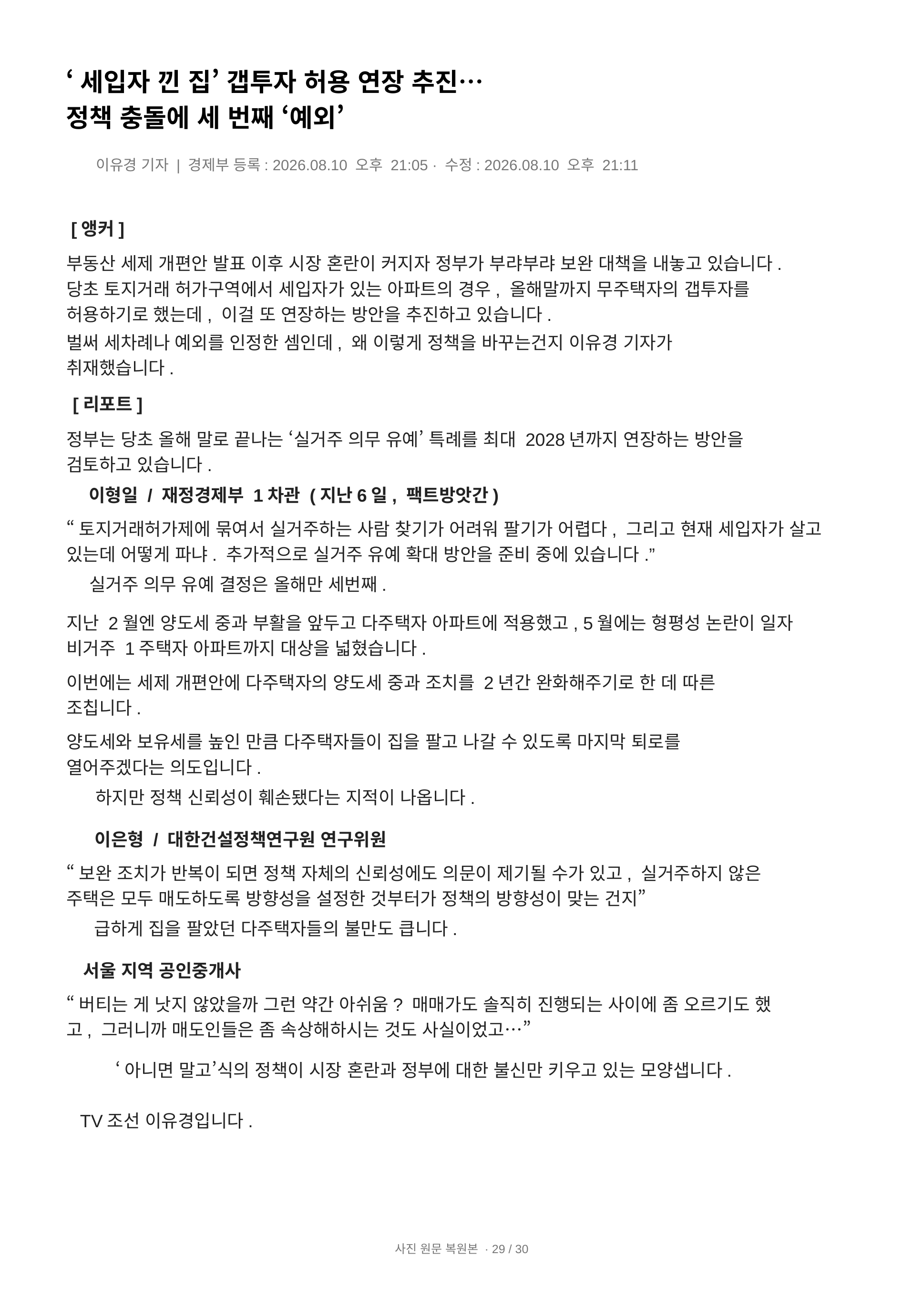

‘세입자 낀 집’ 갭투자 허용 연장 추진… 정책 충돌에 세 번째 ‘예외’
이유경 기자 | 경제부 등록: 2026.08.10 오후 21:05 · 수정: 2026.08.10 오후 21:11
[앵커]
부동산 세제 개편안 발표 이후 시장 혼란이 커지자 정부가 부랴부랴 보완 대책을 내놓고 있습니다. 당초 토지거래 허가구역에서 세입자가 있는 아파트의 경우, 올해말까지 무주택자의 갭투자를 허용하기로 했는데, 이걸 또 연장하는 방안을 추진하고 있습니다.
벌써 세차례나 예외를 인정한 셈인데, 왜 이렇게 정책을 바꾸는건지 이유경 기자가 취재했습니다.
[리포트]
정부는 당초 올해 말로 끝나는 ‘실거주 의무 유예’ 특례를 최대 2028년까지 연장하는 방안을 검토하고 있습니다.
이형일 / 재정경제부 1차관 (지난6일, 팩트방앗간)
“토지거래허가제에 묶여서 실거주하는 사람 찾기가 어려워 팔기가 어렵다, 그리고 현재 세입자가 살고 있는데 어떻게 파냐. 추가적으로 실거주 유예 확대 방안을 준비 중에 있습니다.”
실거주 의무 유예 결정은 올해만 세번째.
지난 2월엔 양도세 중과 부활을 앞두고 다주택자 아파트에 적용했고, 5월에는 형평성 논란이 일자 비거주 1주택자 아파트까지 대상을 넓혔습니다.
이번에는 세제 개편안에 다주택자의 양도세 중과 조치를 2년간 완화해주기로 한 데 따른 조칩니다.
양도세와 보유세를 높인 만큼 다주택자들이 집을 팔고 나갈 수 있도록 마지막 퇴로를 열어주겠다는 의도입니다.
하지만 정책 신뢰성이 훼손됐다는 지적이 나옵니다.
이은형 / 대한건설정책연구원 연구위원
“보완 조치가 반복이 되면 정책 자체의 신뢰성에도 의문이 제기될 수가 있고, 실거주하지 않은 주택은 모두 매도하도록 방향성을 설정한 것부터가 정책의 방향성이 맞는 건지”
급하게 집을 팔았던 다주택자들의 불만도 큽니다.
서울 지역 공인중개사
“버티는 게 낫지 않았을까 그런 약간 아쉬움? 매매가도 솔직히 진행되는 사이에 좀 오르기도 했고, 그러니까 매도인들은 좀 속상해하시는 것도 사실이었고…”
‘아니면 말고’식의 정책이 시장 혼란과 정부에 대한 불신만 키우고 있는 모양샙니다.
TV조선 이유경입니다.
사진 원문 복원본 · 29 / 30